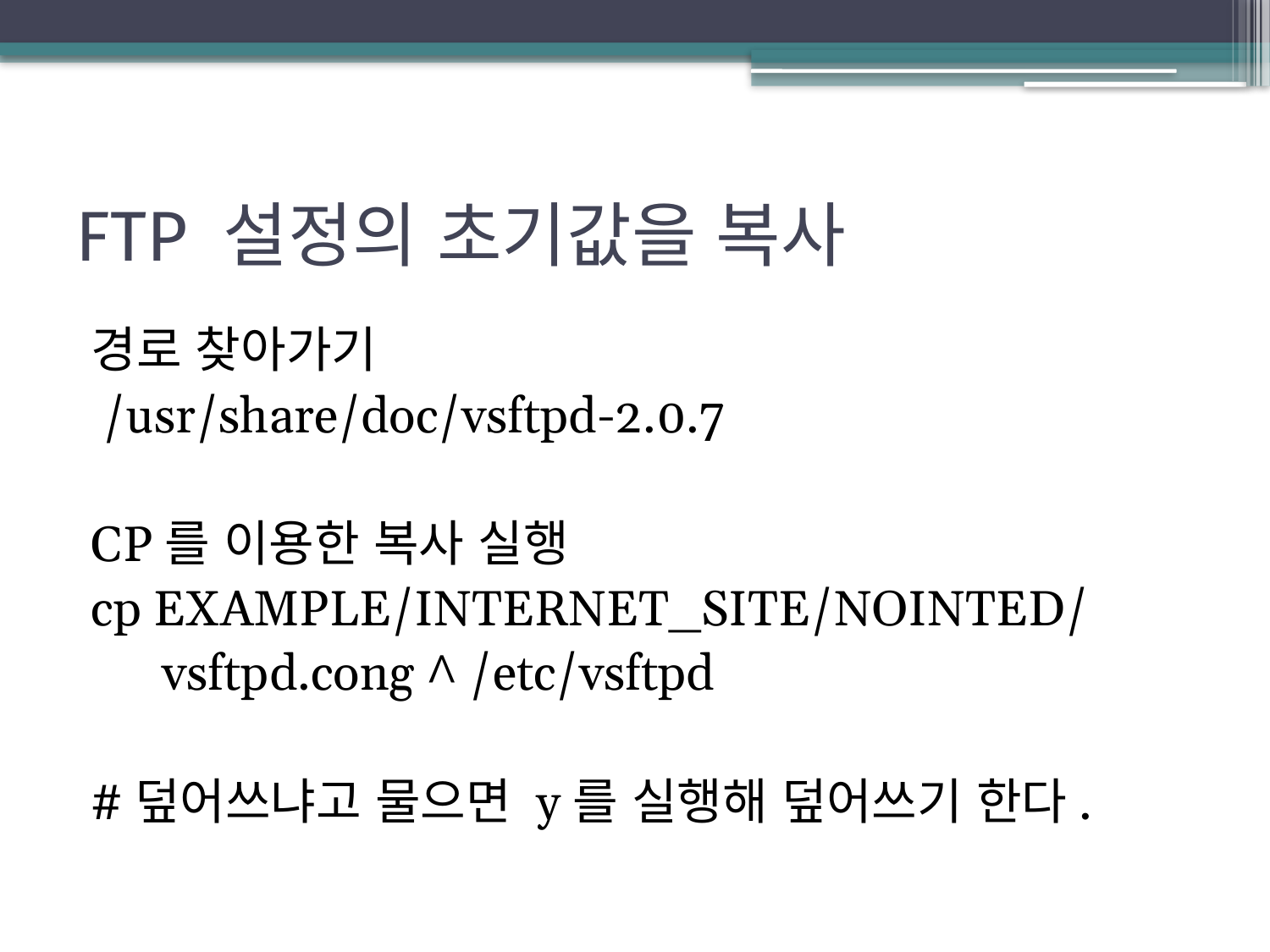

# FTP 설정의 초기값을 복사
경로 찾아가기
 /usr/share/doc/vsftpd-2.0.7

CP를 이용한 복사 실행
cp EXAMPLE/INTERNET_SITE/NOINTED/
      vsftpd.cong ^ /etc/vsftpd

#덮어쓰냐고 물으면 y를 실행해 덮어쓰기 한다.